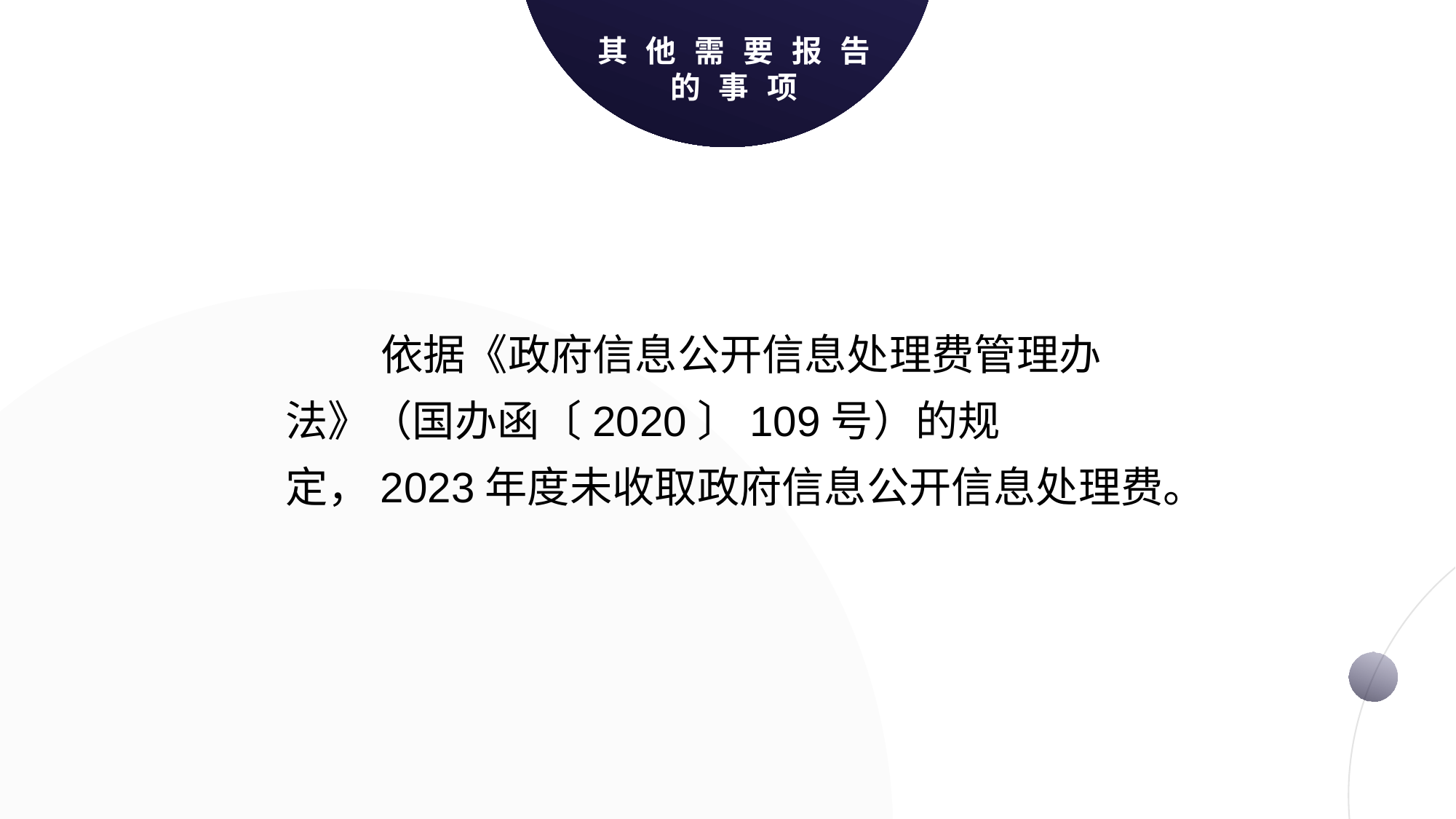

其他需要报告
的事项

         依据《政府信息公开信息处理费管理办法》（国办函〔2020〕109号）的规定，2023年度未收取政府信息公开信息处理费。